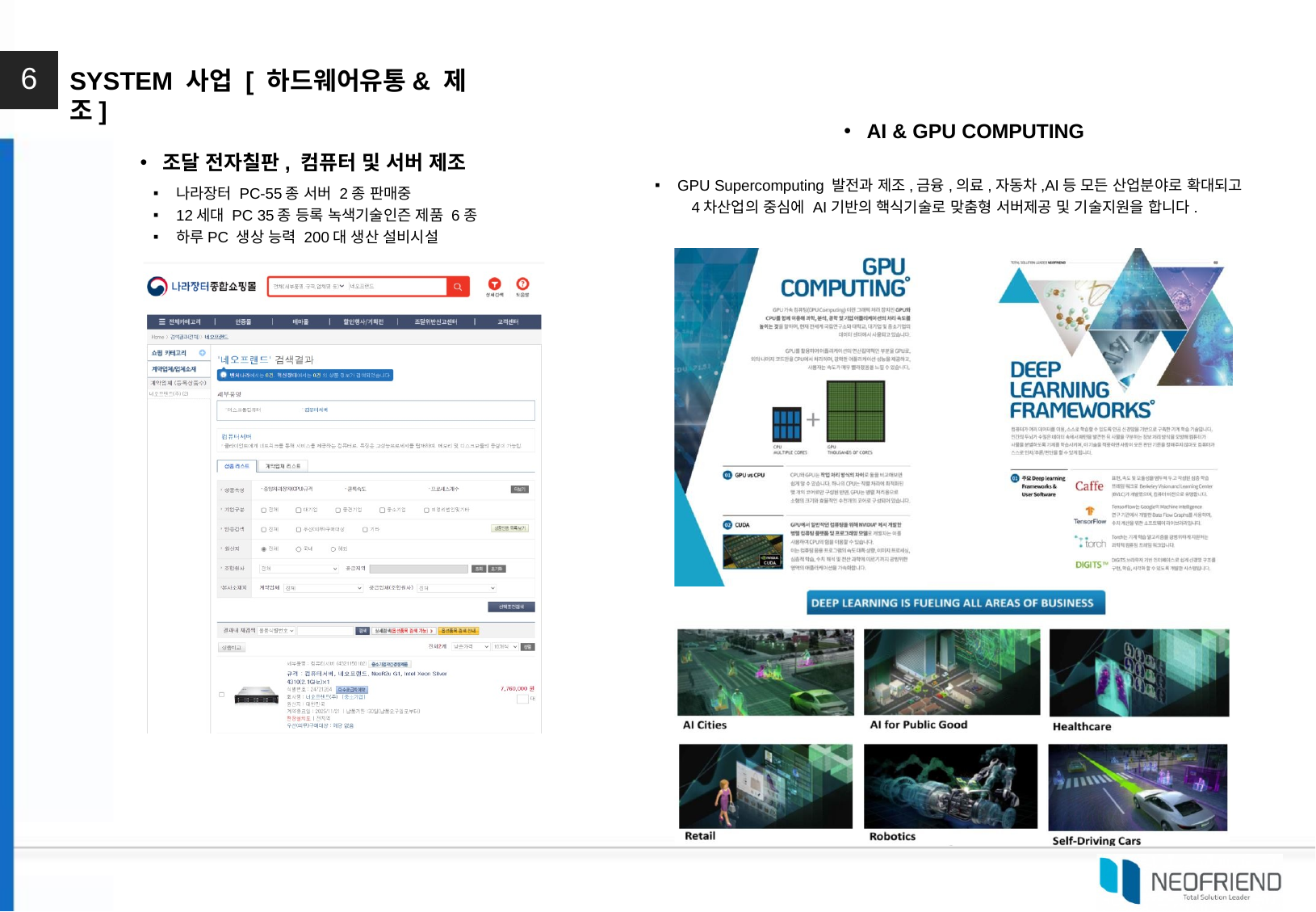

6
SYSTEM 사업 [ 하드웨어유통& 제조]
조달 전자칠판, 컴퓨터 및 서버 제조
AI & GPU COMPUTING
GPU Supercomputing 발전과 제조,금융,의료,자동차,AI등 모든 산업분야로 확대되고
4차산업의 중심에 AI기반의 핵식기술로 맞춤형 서버제공 및 기술지원을 합니다.
나라장터 PC-55종 서버 2종 판매중
12세대 PC 35종 등록 녹색기술인즌 제품 6종
하루PC 생상 능력 200대 생산 설비시설